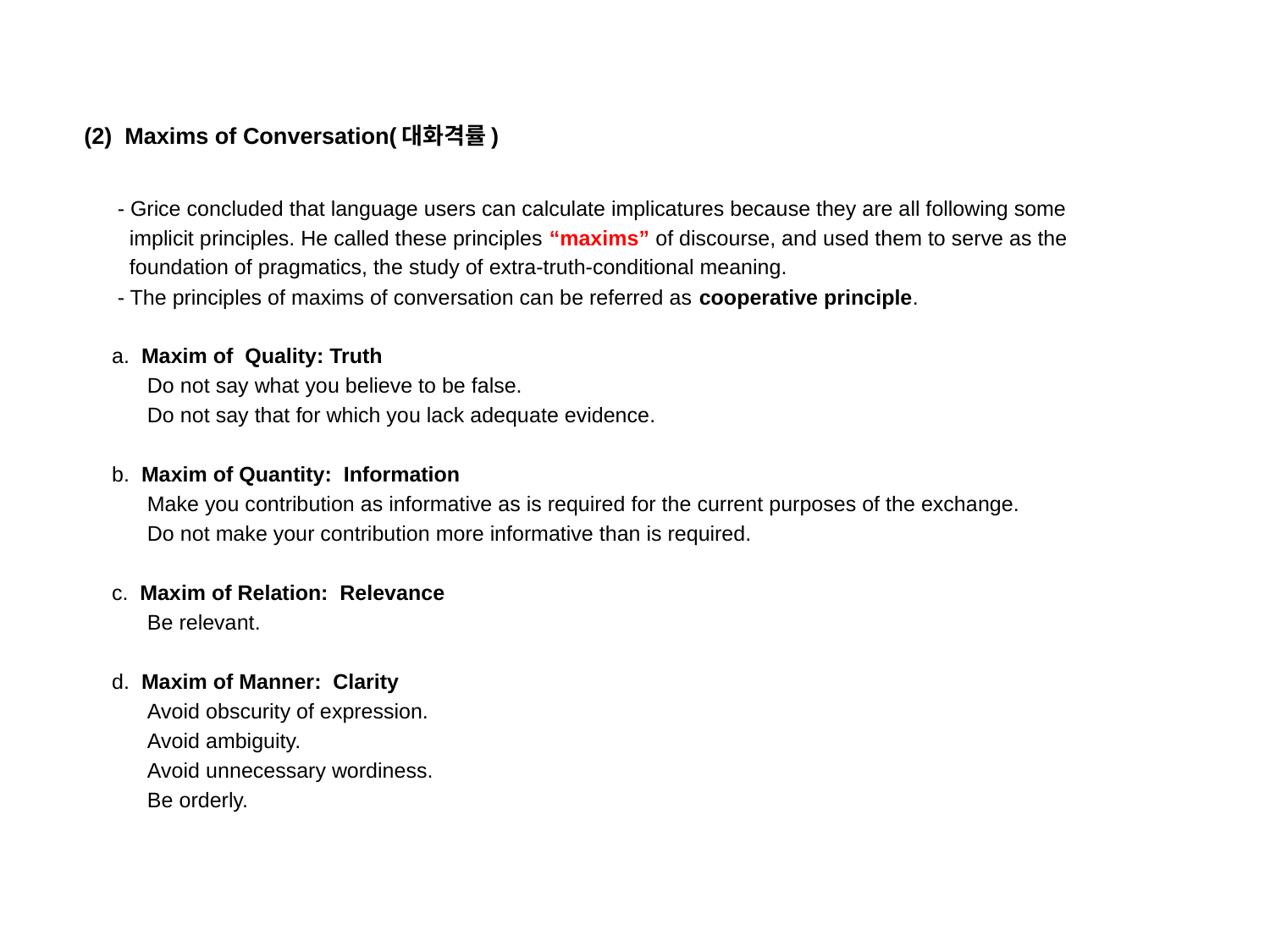

# (2)  Maxims of Conversation(대화격률)
       - Grice concluded that language users can calculate implicatures because they are all following some
         implicit principles. He called these principles “maxims” of discourse, and used them to serve as the
         foundation of pragmatics, the study of extra-truth-conditional meaning.
       - The principles of maxims of conversation can be referred as cooperative principle.

      a.  Maxim of  Quality: Truth
            Do not say what you believe to be false.
            Do not say that for which you lack adequate evidence.

      b.  Maxim of Quantity:  Information
            Make you contribution as informative as is required for the current purposes of the exchange.
            Do not make your contribution more informative than is required.

      c.  Maxim of Relation:  Relevance
            Be relevant.

      d.  Maxim of Manner:  Clarity
            Avoid obscurity of expression.
            Avoid ambiguity.
            Avoid unnecessary wordiness.
            Be orderly.